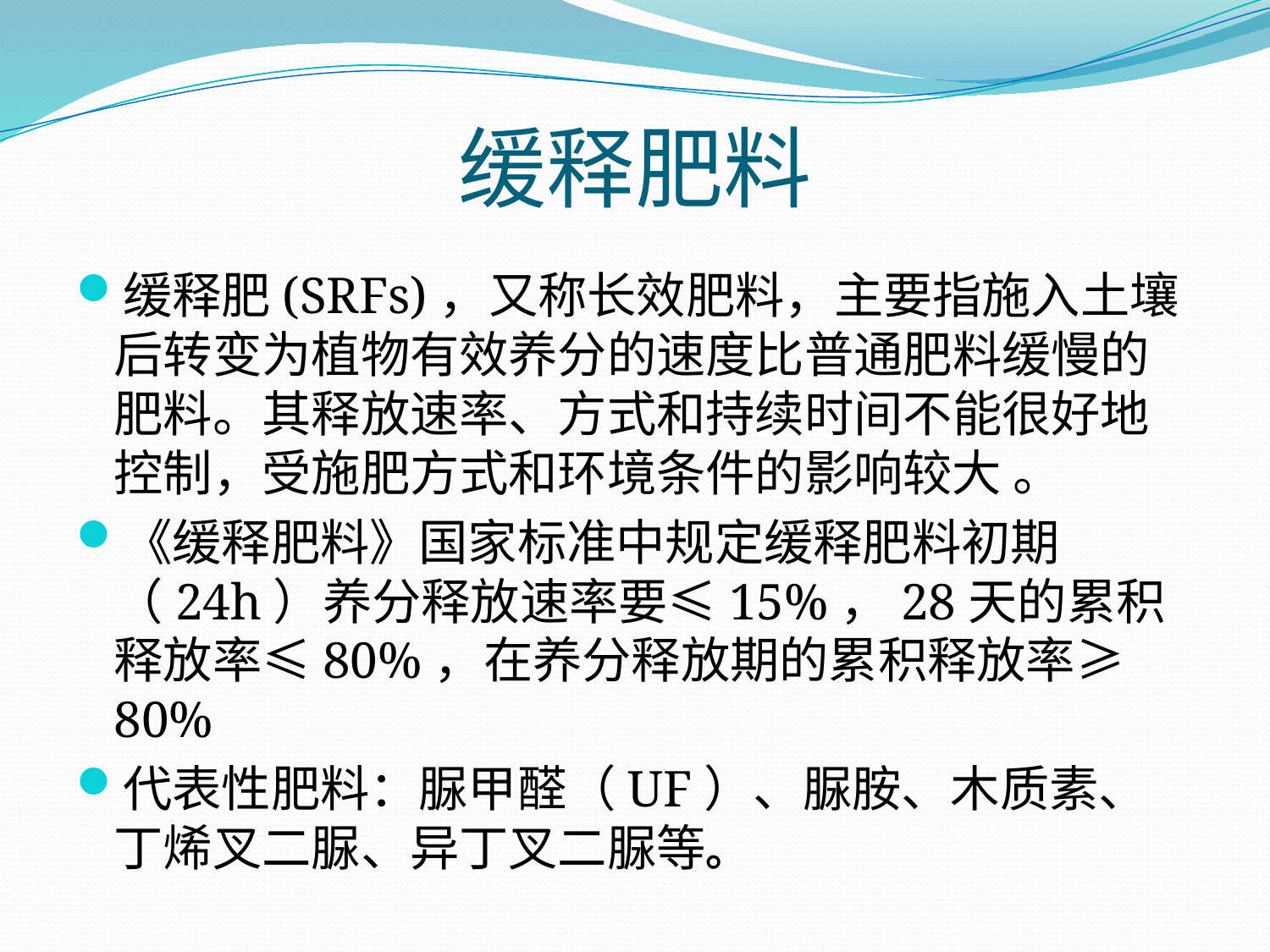

# 缓释肥料
缓释肥(SRFs)，又称长效肥料，主要指施入土壤后转变为植物有效养分的速度比普通肥料缓慢的肥料。其释放速率、方式和持续时间不能很好地控制，受施肥方式和环境条件的影响较大 。
《缓释肥料》国家标准中规定缓释肥料初期（24h）养分释放速率要≤15%，28天的累积释放率≤80%，在养分释放期的累积释放率≥ 80%
代表性肥料：脲甲醛（UF）、脲胺、木质素、丁烯叉二脲、异丁叉二脲等。